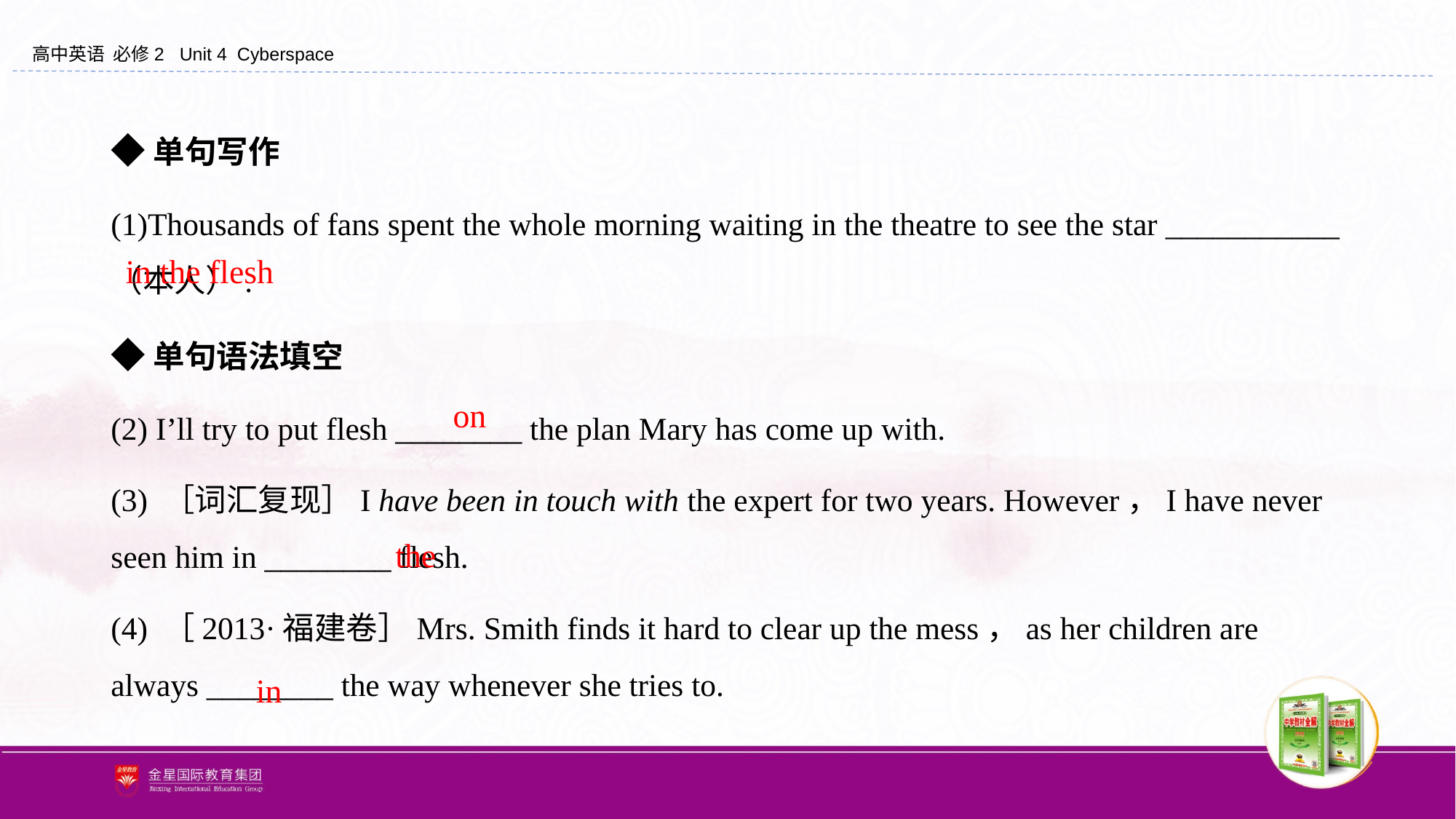

◆单句写作
(1)Thousands of fans spent the whole morning waiting in the theatre to see the star ___________ （本人）.
◆单句语法填空
(2) I’ll try to put flesh ________ the plan Mary has come up with.
(3) ［词汇复现］I have been in touch with the expert for two years. However，I have never seen him in ________ flesh.
(4) ［2013·福建卷］Mrs. Smith finds it hard to clear up the mess，as her children are always ________ the way whenever she tries to.
in the flesh
on
the
in